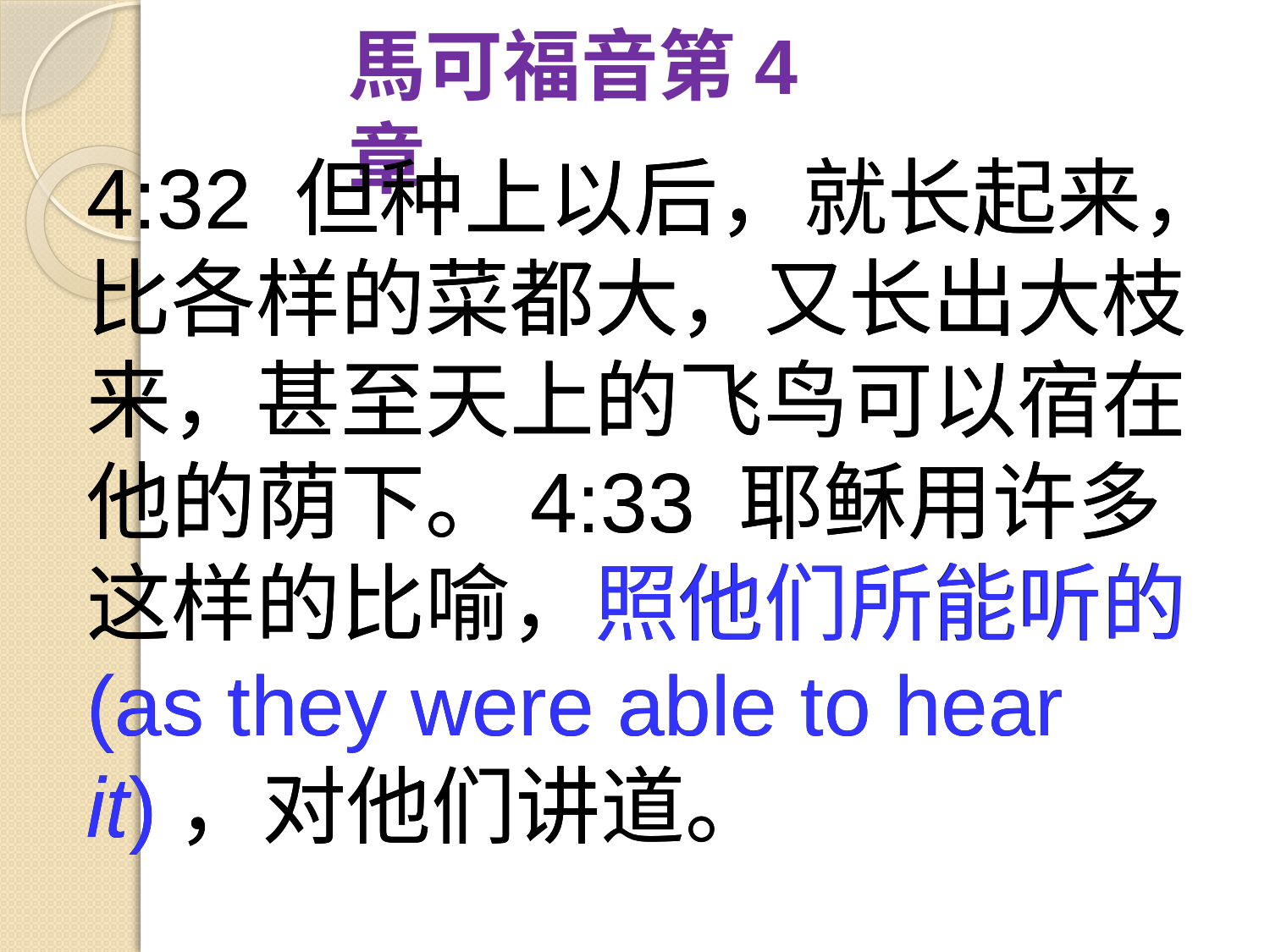

馬可福音第4章
4:32 但种上以后，就长起来，比各样的菜都大，又长出大枝来，甚至天上的飞鸟可以宿在他的荫下。4:33 耶稣用许多这样的比喻，照他们所能听的(as they were able to hear it)，对他们讲道。
4:32 但种上以后，就长起来，比各样的菜都大，又长出大枝来，甚至天上的飞鸟可以宿在他的荫下。4:33 耶稣用许多这样的比喻，照他们所能听的(as they were able to hear it)，对他们讲道。